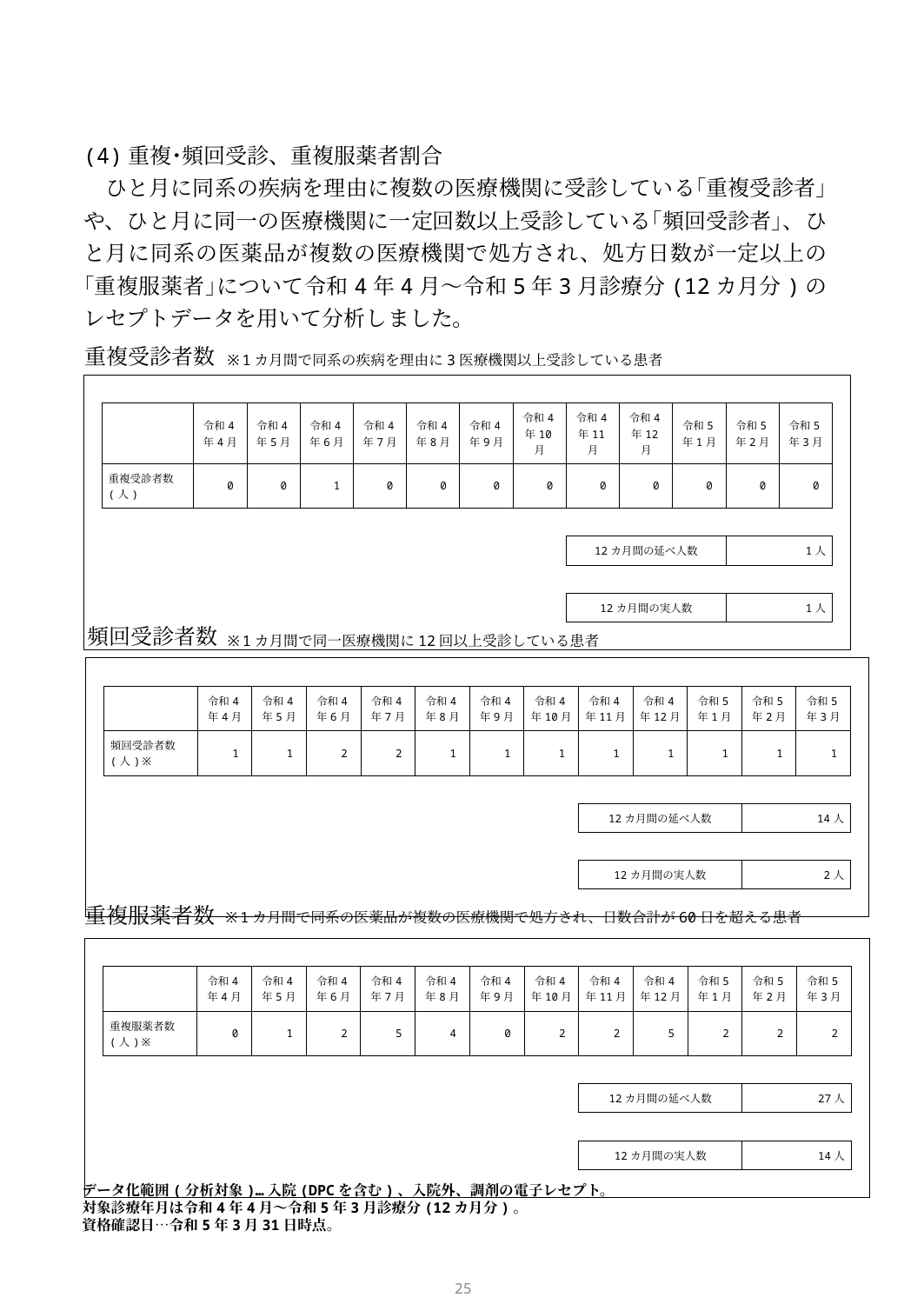

(4)重複･頻回受診、重複服薬者割合
　ひと月に同系の疾病を理由に複数の医療機関に受診している｢重複受診者｣や、ひと月に同一の医療機関に一定回数以上受診している｢頻回受診者｣、ひと月に同系の医薬品が複数の医療機関で処方され、処方日数が一定以上の｢重複服薬者｣について令和4年4月～令和5年3月診療分(12カ月分)のレセプトデータを用いて分析しました。
重複受診者数
※1カ月間で同系の疾病を理由に3医療機関以上受診している患者
|  |  |  |  |  |  |  |  |  |  |  |  |  |  |  |
| --- | --- | --- | --- | --- | --- | --- | --- | --- | --- | --- | --- | --- | --- | --- |
|  |  | 令和4年4月 | 令和4年5月 | 令和4年6月 | 令和4年7月 | 令和4年8月 | 令和4年9月 | 令和4年10月 | 令和4年11月 | 令和4年12月 | 令和5年1月 | 令和5年2月 | 令和5年3月 |  |
|  | 重複受診者数(人) | 0 | 0 | 1 | 0 | 0 | 0 | 0 | 0 | 0 | 0 | 0 | 0 |  |
|  |  |  |  |  |  |  |  |  |  |  |  |  |  |  |
|  |  |  |  |  |  |  |  |  | 12カ月間の延べ人数 |  |  | 1人 |  |  |
|  |  |  |  |  |  |  |  |  |  |  |  |  |  |  |
|  |  |  |  |  |  |  |  |  | 12カ月間の実人数 |  |  | 1人 |  |  |
|  |  |  |  |  |  |  |  |  |  |  |  |  |  |  |
頻回受診者数
※1カ月間で同一医療機関に12回以上受診している患者
|  |  |  |  |  |  |  |  |  |  |  |  |  |  |  |
| --- | --- | --- | --- | --- | --- | --- | --- | --- | --- | --- | --- | --- | --- | --- |
|  |  | 令和4年4月 | 令和4年5月 | 令和4年6月 | 令和4年7月 | 令和4年8月 | 令和4年9月 | 令和4年10月 | 令和4年11月 | 令和4年12月 | 令和5年1月 | 令和5年2月 | 令和5年3月 |  |
|  | 頻回受診者数(人)※ | 1 | 1 | 2 | 2 | 1 | 1 | 1 | 1 | 1 | 1 | 1 | 1 |  |
|  |  |  |  |  |  |  |  |  |  |  |  |  |  |  |
|  |  |  |  |  |  |  |  |  | 12カ月間の延べ人数 |  |  | 14人 |  |  |
|  |  |  |  |  |  |  |  |  |  |  |  |  |  |  |
|  |  |  |  |  |  |  |  |  | 12カ月間の実人数 |  |  | 2人 |  |  |
|  |  |  |  |  |  |  |  |  |  |  |  |  |  |  |
重複服薬者数
※1カ月間で同系の医薬品が複数の医療機関で処方され、日数合計が60日を超える患者
|  |  |  |  |  |  |  |  |  |  |  |  |  |  |  |
| --- | --- | --- | --- | --- | --- | --- | --- | --- | --- | --- | --- | --- | --- | --- |
|  |  | 令和4年4月 | 令和4年5月 | 令和4年6月 | 令和4年7月 | 令和4年8月 | 令和4年9月 | 令和4年10月 | 令和4年11月 | 令和4年12月 | 令和5年1月 | 令和5年2月 | 令和5年3月 |  |
|  | 重複服薬者数(人)※ | 0 | 1 | 2 | 5 | 4 | 0 | 2 | 2 | 5 | 2 | 2 | 2 |  |
|  |  |  |  |  |  |  |  |  |  |  |  |  |  |  |
|  |  |  |  |  |  |  |  |  | 12カ月間の延べ人数 |  |  | 27人 |  |  |
|  |  |  |  |  |  |  |  |  |  |  |  |  |  |  |
|  |  |  |  |  |  |  |  |  | 12カ月間の実人数 |  |  | 14人 |  |  |
|  |  |  |  |  |  |  |  |  |  |  |  |  |  |  |
データ化範囲(分析対象)…入院(DPCを含む)、入院外、調剤の電子レセプト。
対象診療年月は令和4年4月～令和5年3月診療分(12カ月分)。
資格確認日…令和5年3月31日時点。
25